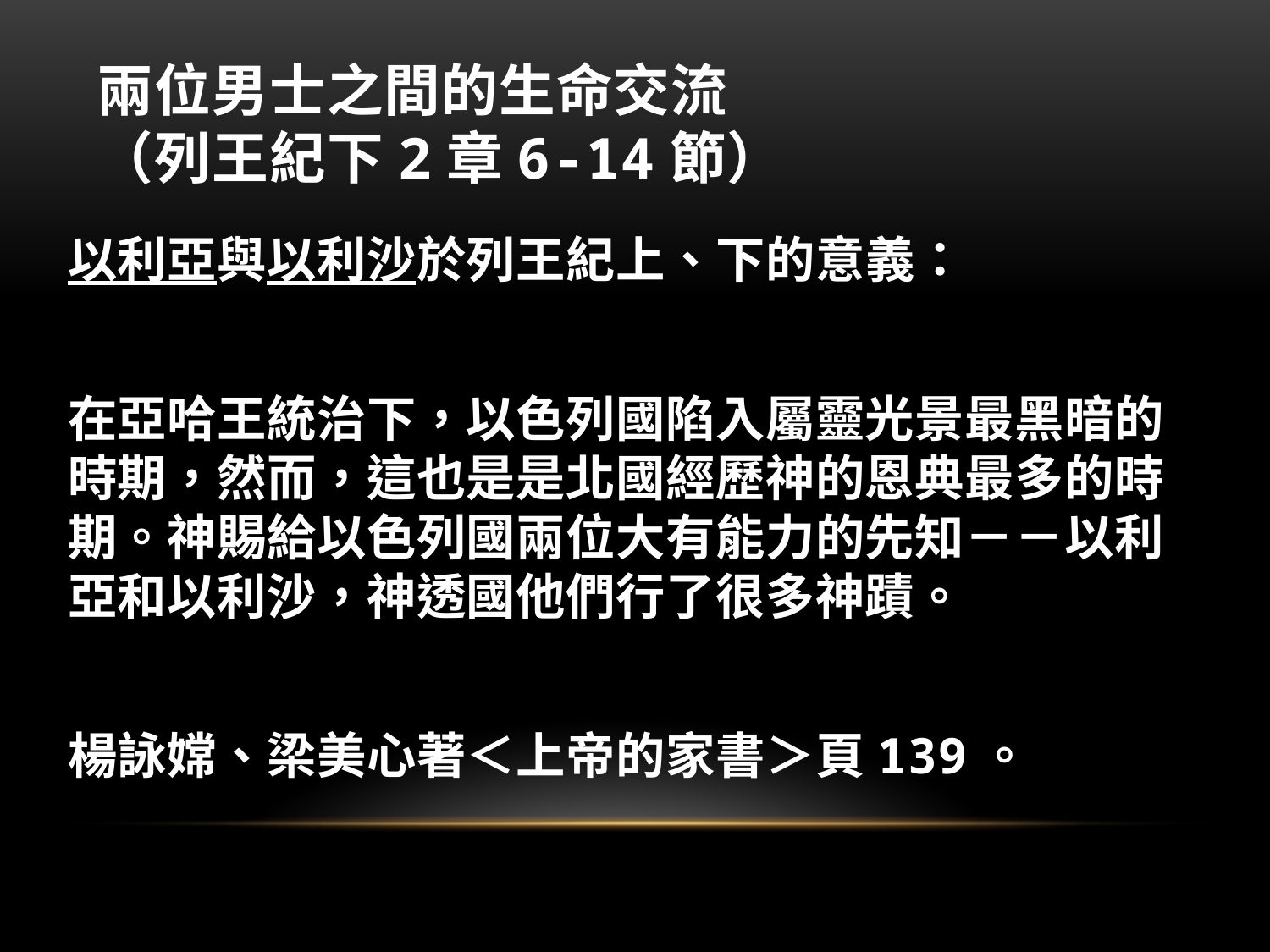

# 兩位男士之間的生命交流 （列王紀下2章6-14節）
以利亞與以利沙於列王紀上、下的意義：

在亞哈王統治下，以色列國陷入屬靈光景最黑暗的時期，然而，這也是是北國經歷神的恩典最多的時期。神賜給以色列國兩位大有能力的先知－－以利亞和以利沙，神透國他們行了很多神蹟。

楊詠嫦、梁美心著＜上帝的家書＞頁139。